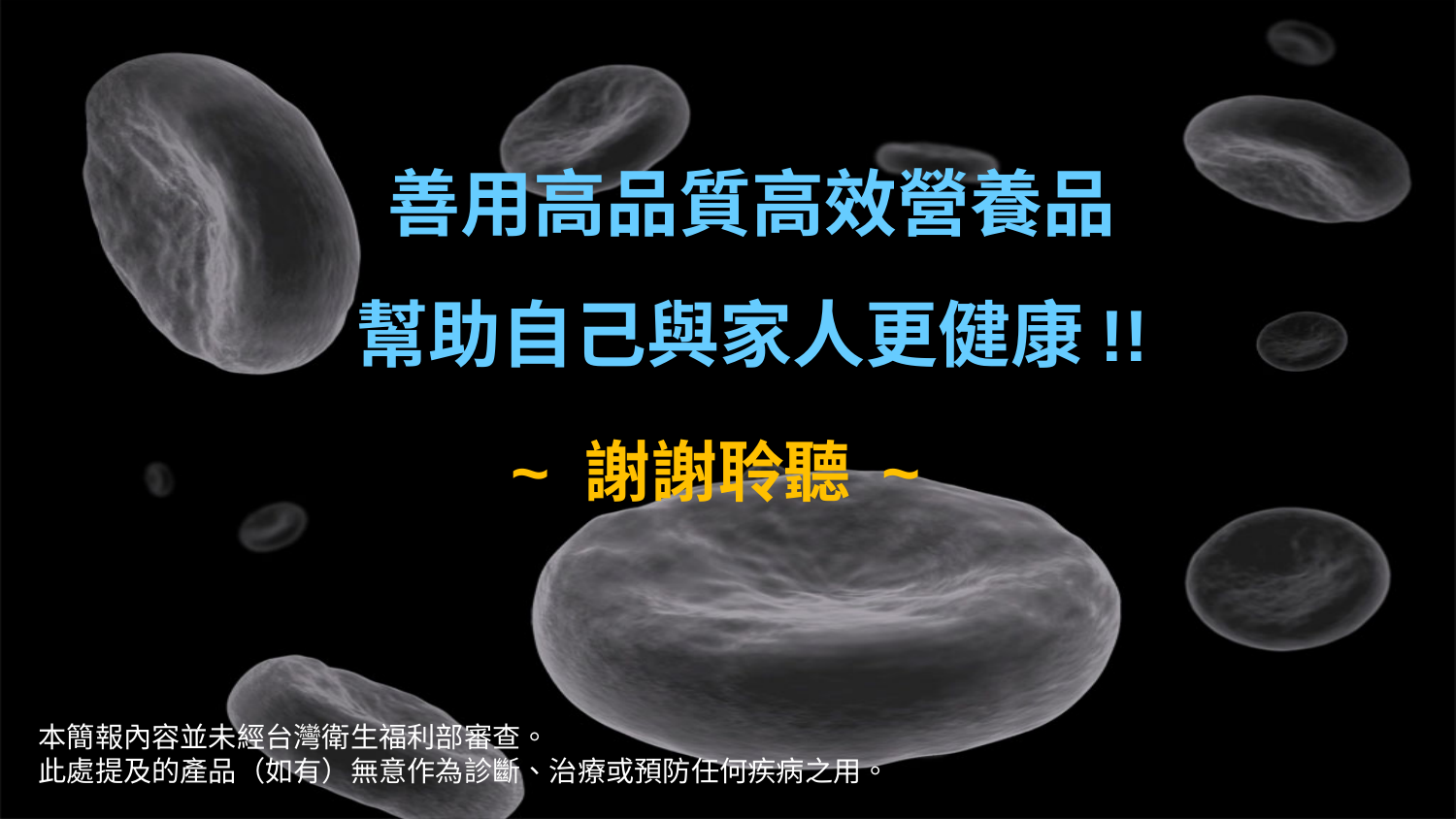

# 善用高品質高效營養品 幫助自己與家人更健康!!
~ 謝謝聆聽 ~
本簡報內容並未經台灣衛生福利部審查。
此處提及的產品（如有）無意作為診斷、治療或預防任何疾病之用。